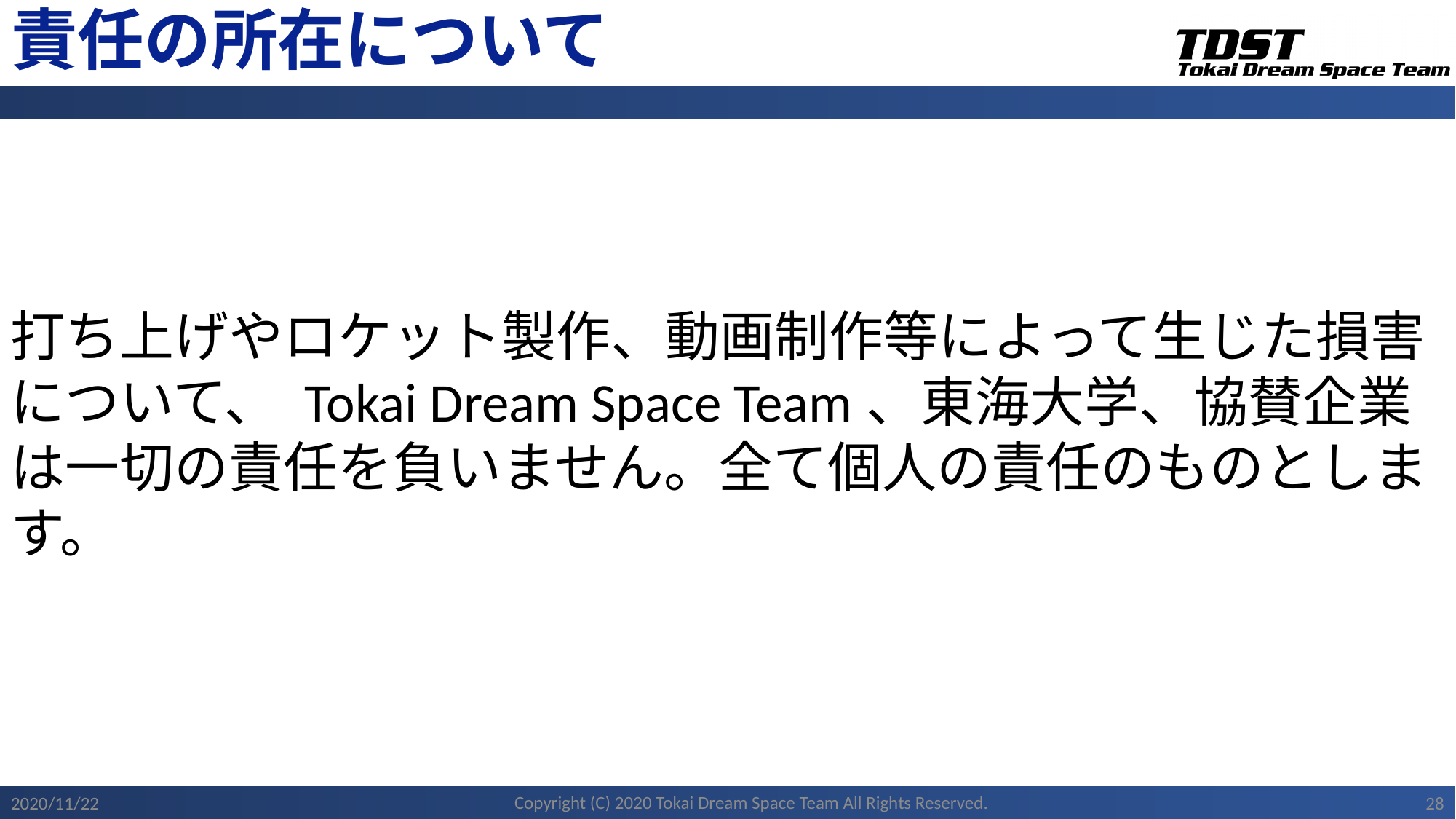

# 責任の所在について
打ち上げやロケット製作、動画制作等によって生じた損害について、 Tokai Dream Space Team、東海大学、協賛企業は一切の責任を負いません。全て個人の責任のものとします。
Copyright (C) 2020 Tokai Dream Space Team All Rights Reserved.
2020/11/22
28